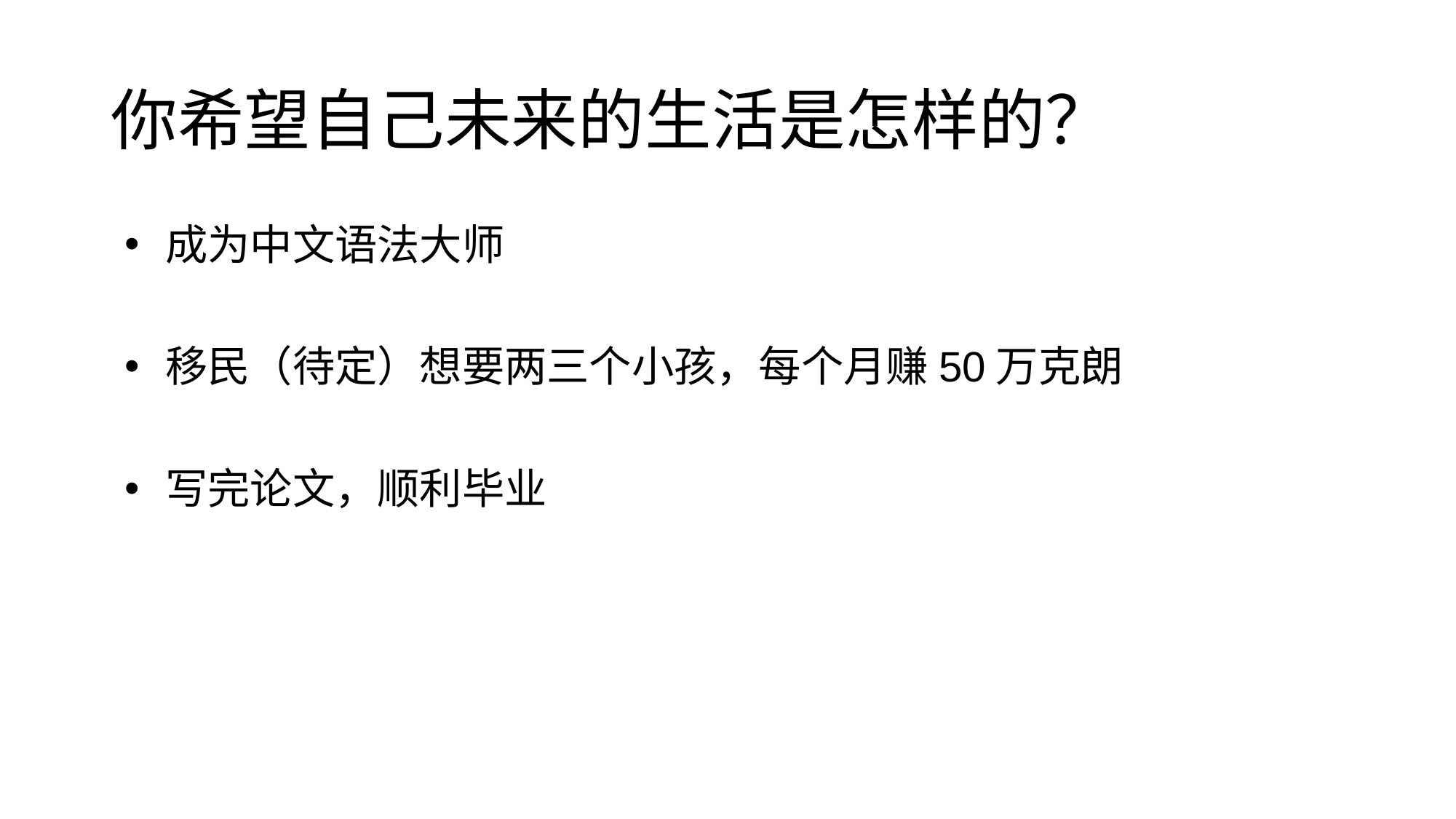

# 你希望自己未来的生活是怎样的？
成为中文语法大师

移民（待定）想要两三个小孩，每个月赚50万克朗

写完论文，顺利毕业